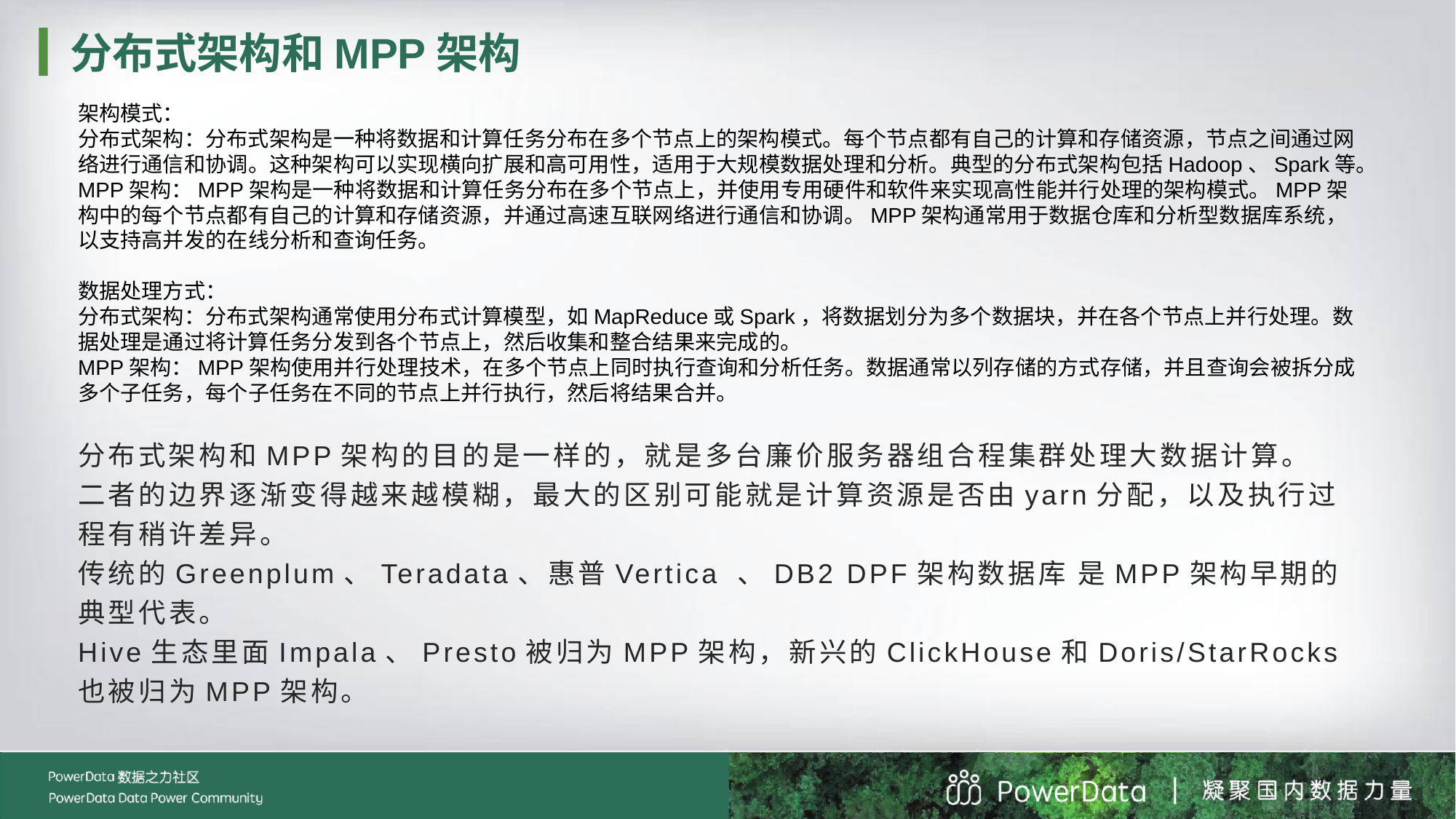

分布式架构和MPP架构

架构模式：
分布式架构：分布式架构是一种将数据和计算任务分布在多个节点上的架构模式。每个节点都有自己的计算和存储资源，节点之间通过网络进行通信和协调。这种架构可以实现横向扩展和高可用性，适用于大规模数据处理和分析。典型的分布式架构包括Hadoop、Spark等。
MPP架构：MPP架构是一种将数据和计算任务分布在多个节点上，并使用专用硬件和软件来实现高性能并行处理的架构模式。MPP架构中的每个节点都有自己的计算和存储资源，并通过高速互联网络进行通信和协调。MPP架构通常用于数据仓库和分析型数据库系统，以支持高并发的在线分析和查询任务。

数据处理方式：
分布式架构：分布式架构通常使用分布式计算模型，如MapReduce或Spark，将数据划分为多个数据块，并在各个节点上并行处理。数据处理是通过将计算任务分发到各个节点上，然后收集和整合结果来完成的。
MPP架构：MPP架构使用并行处理技术，在多个节点上同时执行查询和分析任务。数据通常以列存储的方式存储，并且查询会被拆分成多个子任务，每个子任务在不同的节点上并行执行，然后将结果合并。

分布式架构和MPP架构的目的是一样的，就是多台廉价服务器组合程集群处理大数据计算。
二者的边界逐渐变得越来越模糊，最大的区别可能就是计算资源是否由yarn分配，以及执行过程有稍许差异。
传统的Greenplum、Teradata、惠普Vertica 、DB2 DPF架构数据库 是MPP架构早期的典型代表。
Hive生态里面Impala、Presto被归为MPP架构，新兴的ClickHouse和Doris/StarRocks也被归为MPP架构。